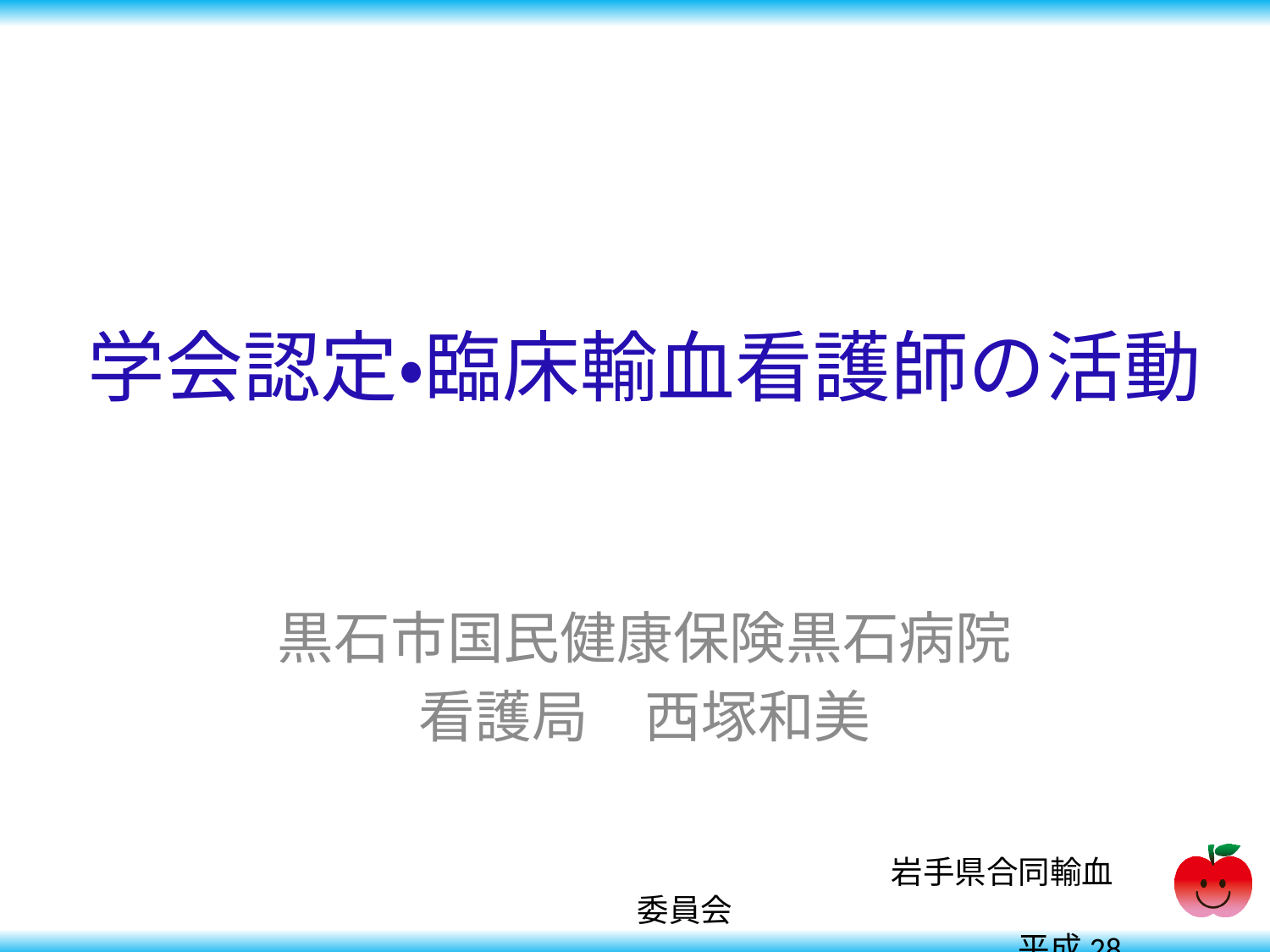

学会認定・臨床輸血看護師の活動

黒石市国民健康保険黒石病院
看護局　西塚和美
　　　　　　　　岩手県合同輸血委員会
　　　　　　　　　　　　平成28年11月5日